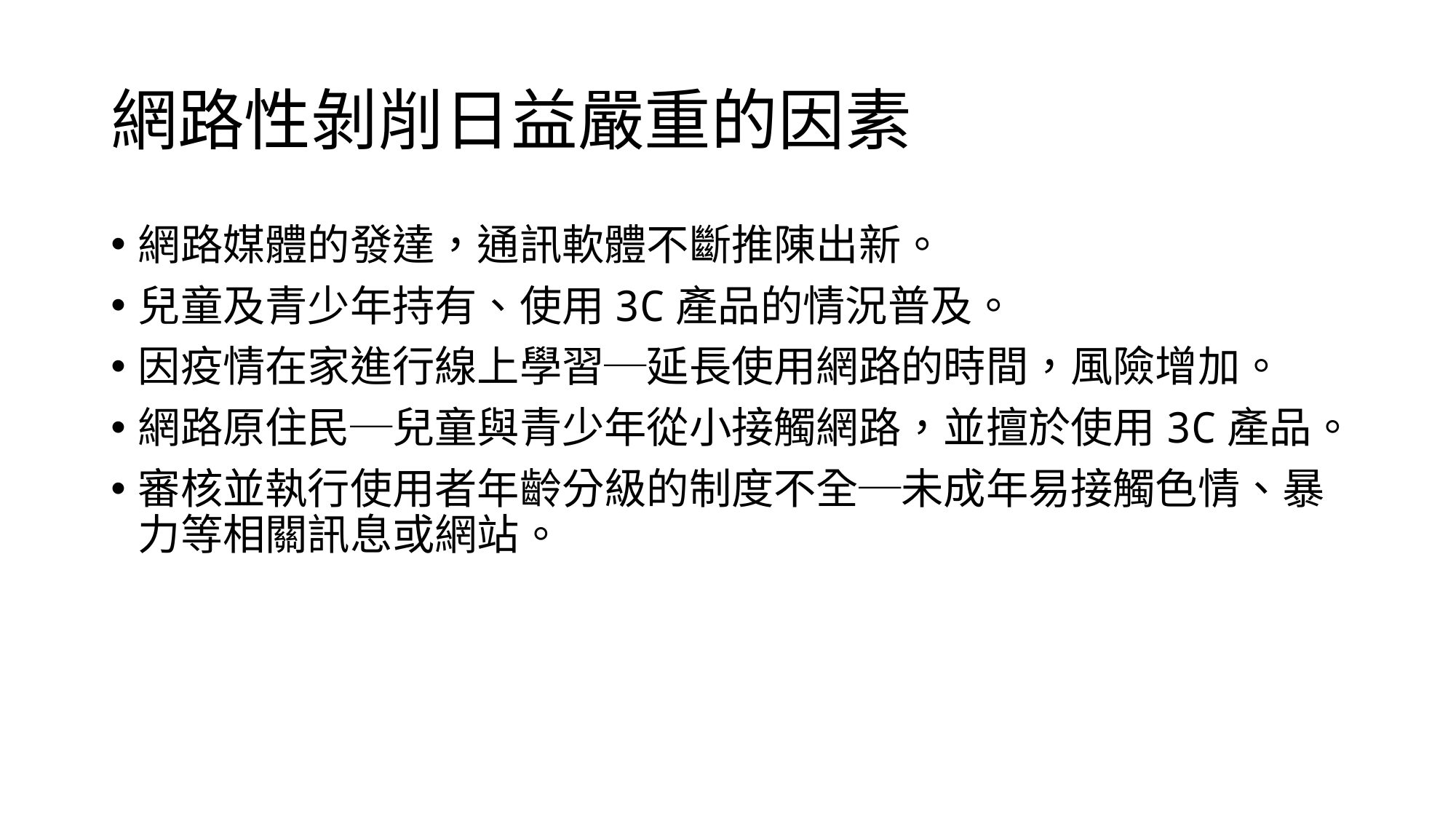

# 網路性剝削日益嚴重的因素
網路媒體的發達，通訊軟體不斷推陳出新。
兒童及青少年持有、使用3C產品的情況普及。
因疫情在家進行線上學習─延長使用網路的時間，風險增加。
網路原住民─兒童與青少年從小接觸網路，並擅於使用3C產品。
審核並執行使用者年齡分級的制度不全─未成年易接觸色情、暴力等相關訊息或網站。